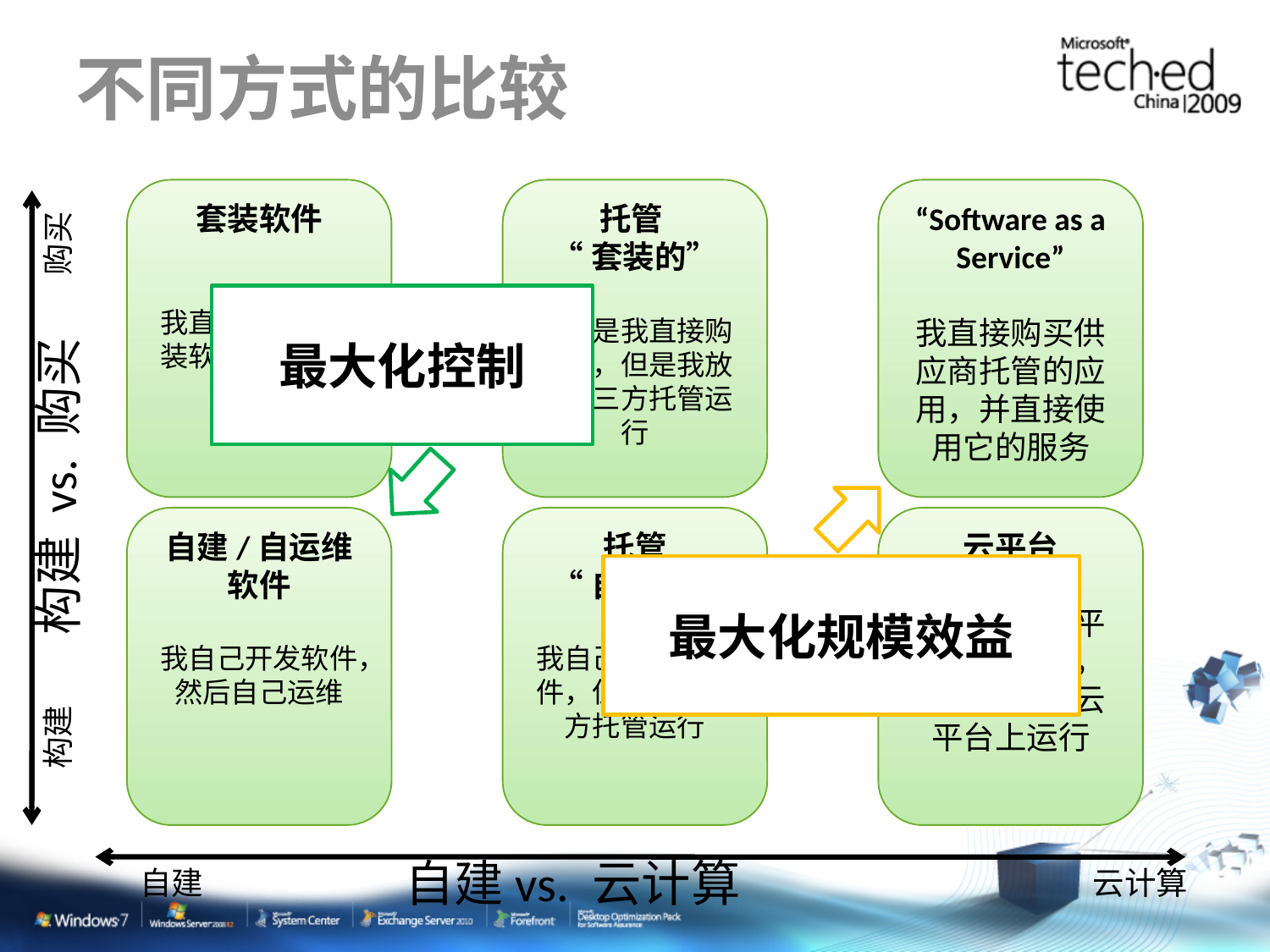

# 不同方式的比较
套装软件

我直接购买的套装软件，然后自己运维
托管
“套装的”

软件是我直接购买的，但是我放在第三方托管运行
“Software as a Service”

我直接购买供应商托管的应用，并直接使用它的服务
购买
构建 vs. 购买
构建
最大化控制

最大化规模效益
自建/自运维
软件

我自己开发软件，然后自己运维
托管
“自建的”

我自己开发的软件，但是由第三方托管运行
云平台

我基于目标平台开发应用，然后部署在云平台上运行
自建vs. 云计算
云计算
自建